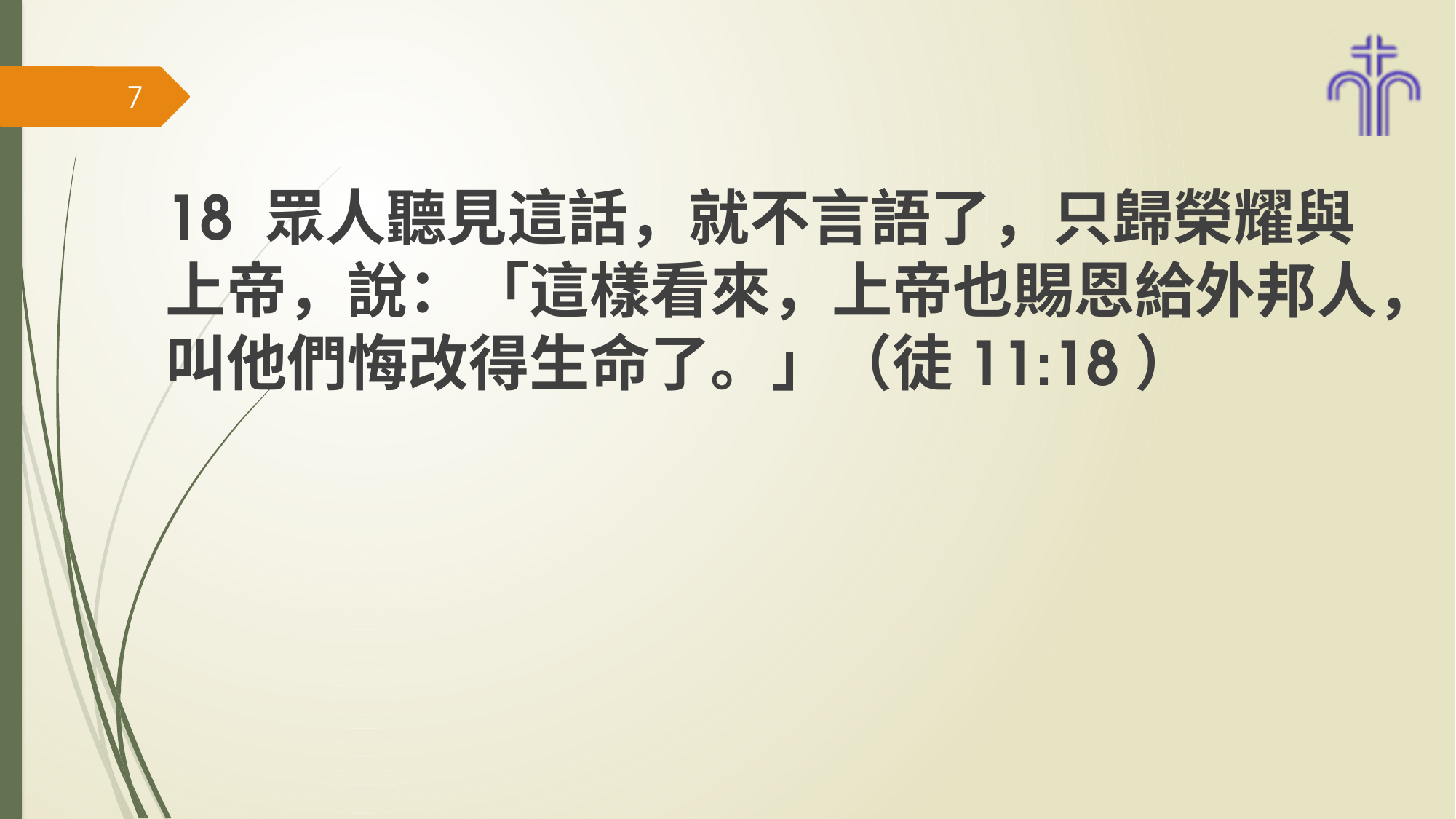

#
7
18 眾人聽見這話，就不言語了，只歸榮耀與上帝，說：「這樣看來，上帝也賜恩給外邦人，叫他們悔改得生命了。」（徒11:18）